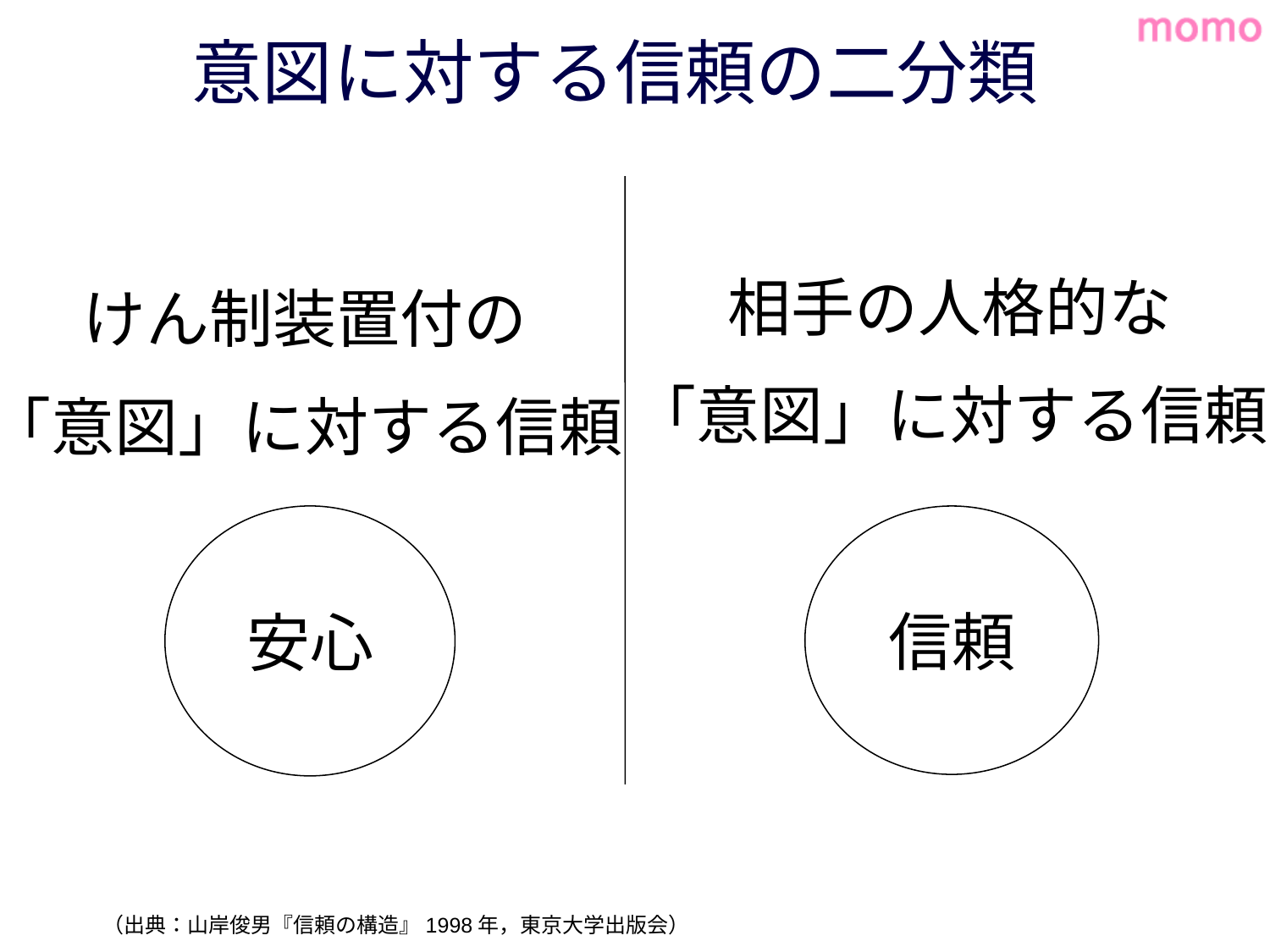

# 意図に対する信頼の二分類
相手の人格的な
「意図」に対する信頼
けん制装置付の
「意図」に対する信頼

安心
信頼
（出典：山岸俊男『信頼の構造』1998年，東京大学出版会）